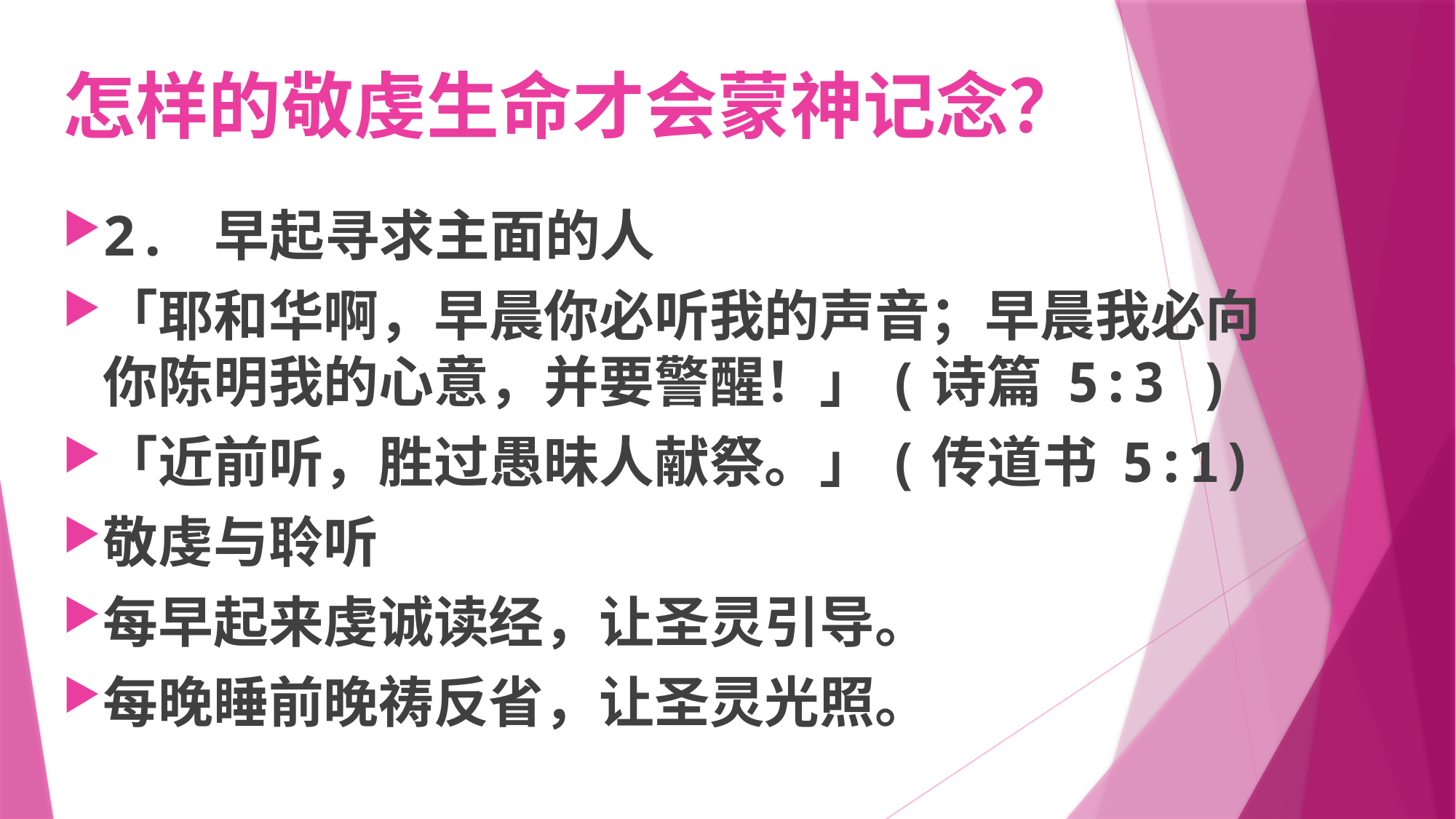

# 怎样的敬虔生命才会蒙神记念？
2. 早起寻求主面的人
「耶和华啊，早晨你必听我的声音；早晨我必向你陈明我的心意，并要警醒！」(诗篇 5:3 )
「近前听，胜过愚昧人献祭。」(传道书 5:1)
敬虔与聆听
每早起来虔诚读经，让圣灵引导。
每晚睡前晚祷反省，让圣灵光照。